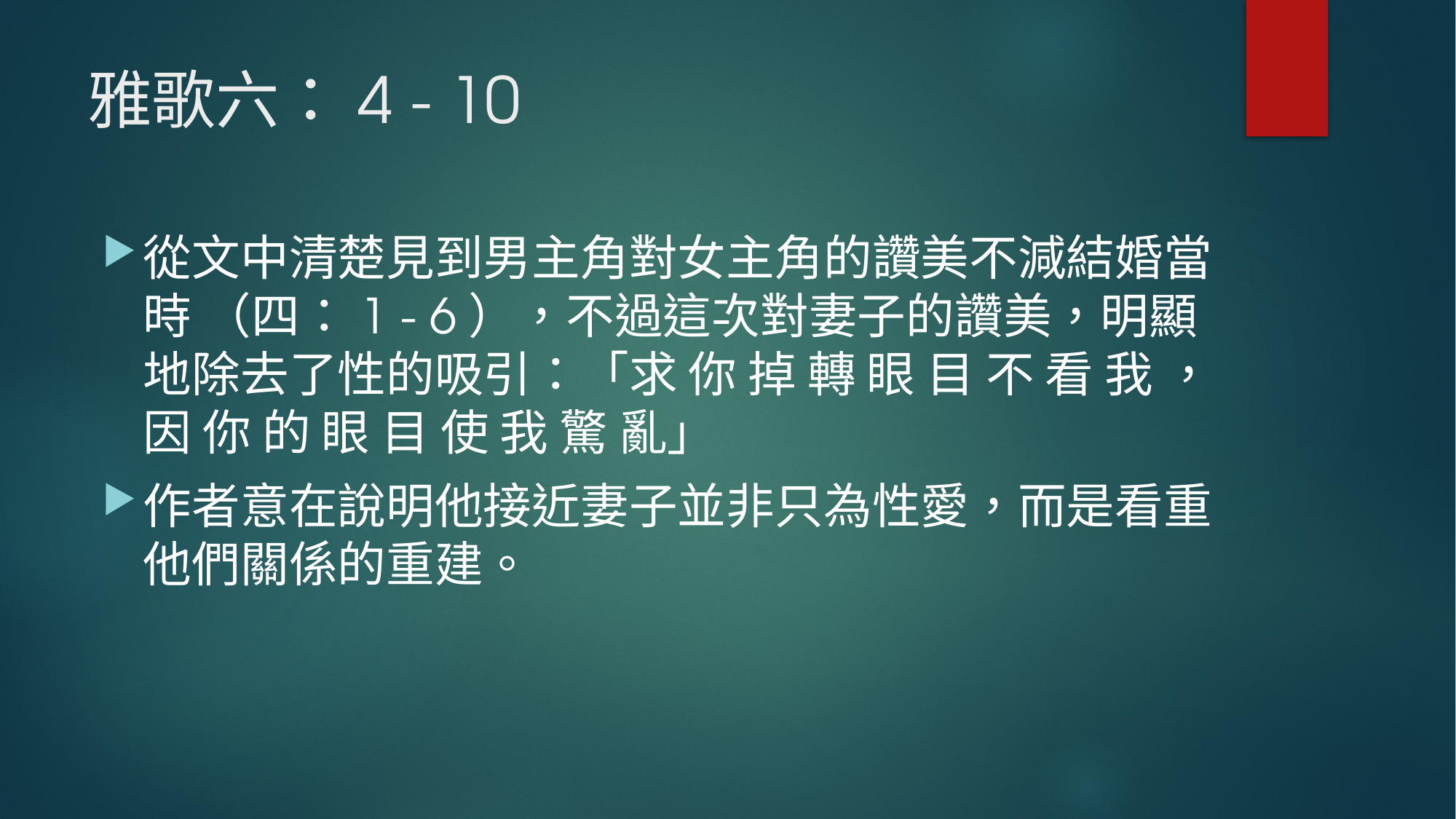

# 雅歌六：4 - 10
從文中清楚見到男主角對女主角的讚美不減結婚當時 （四：1 - 6），不過這次對妻子的讚美，明顯地除去了性的吸引：「求 你 掉 轉 眼 目 不 看 我 ， 因 你 的 眼 目 使 我 驚 亂」
作者意在說明他接近妻子並非只為性愛，而是看重他們關係的重建。